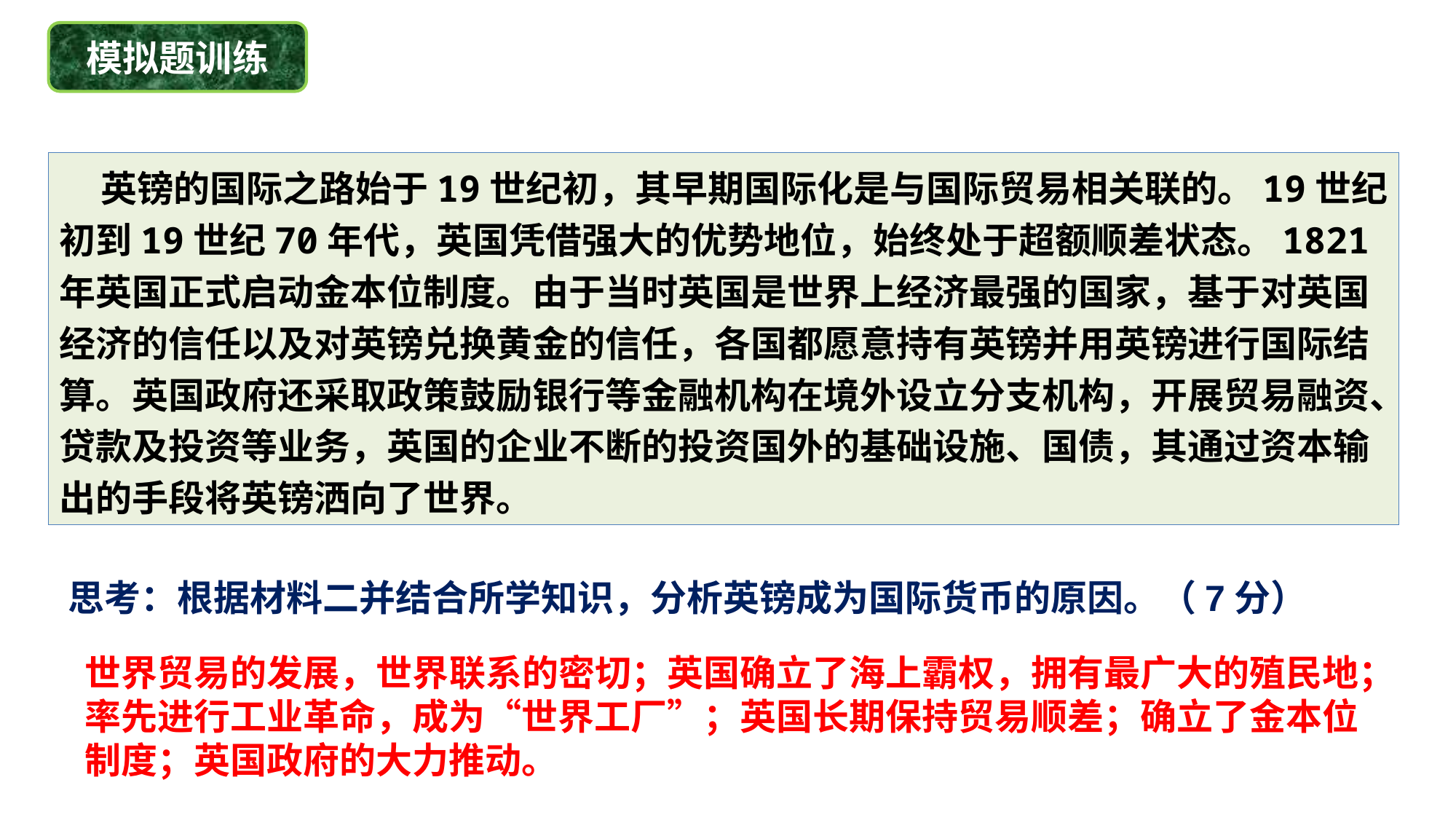

模拟题训练
    英镑的国际之路始于19世纪初，其早期国际化是与国际贸易相关联的。19世纪初到19世纪70年代，英国凭借强大的优势地位，始终处于超额顺差状态。1821年英国正式启动金本位制度。由于当时英国是世界上经济最强的国家，基于对英国经济的信任以及对英镑兑换黄金的信任，各国都愿意持有英镑并用英镑进行国际结算。英国政府还采取政策鼓励银行等金融机构在境外设立分支机构，开展贸易融资、贷款及投资等业务，英国的企业不断的投资国外的基础设施、国债，其通过资本输出的手段将英镑洒向了世界。
思考：根据材料二并结合所学知识，分析英镑成为国际货币的原因。（7分）
世界贸易的发展，世界联系的密切；英国确立了海上霸权，拥有最广大的殖民地；率先进行工业革命，成为“世界工厂”；英国长期保持贸易顺差；确立了金本位制度；英国政府的大力推动。